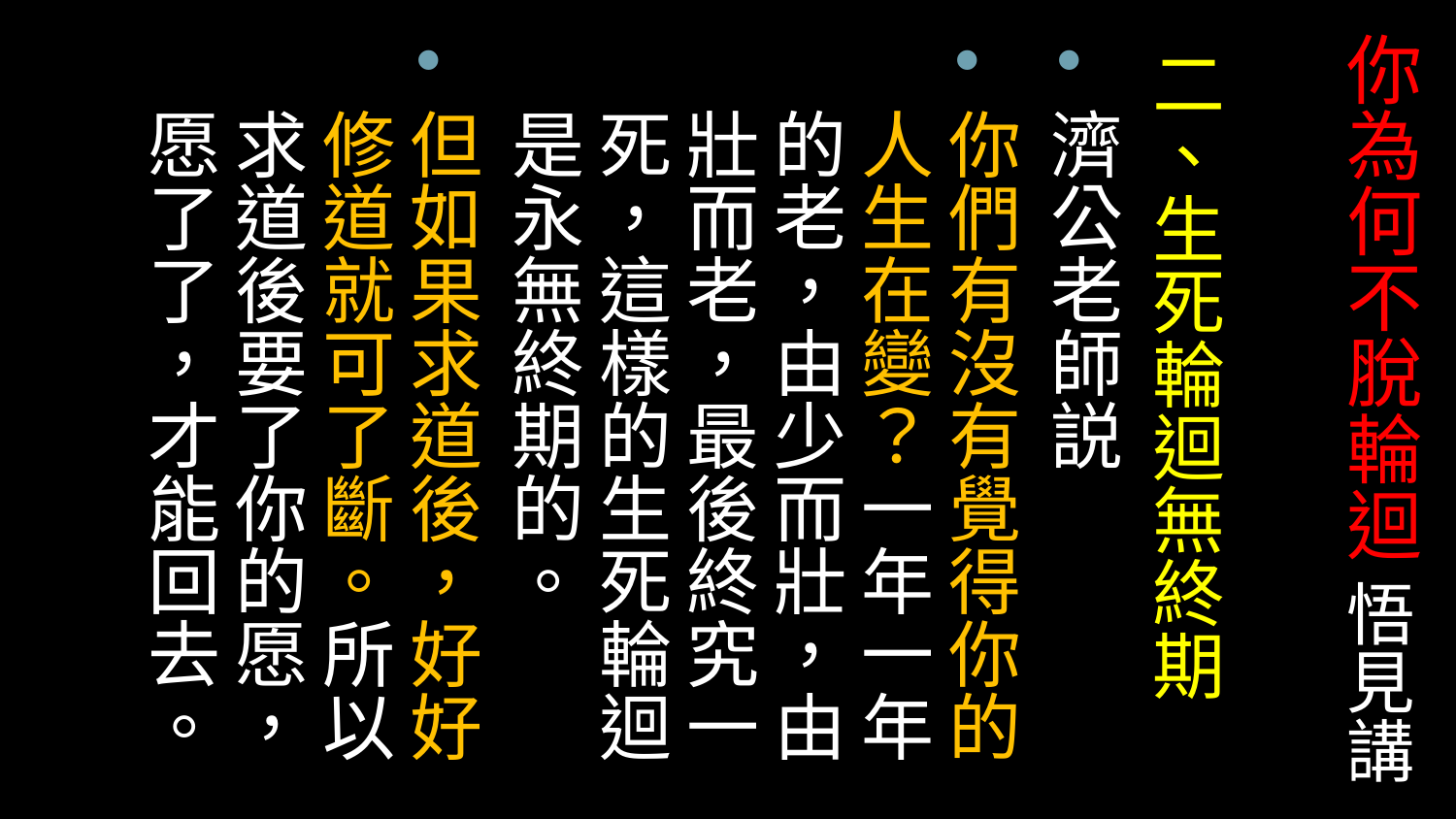

# 你為何不脫輪迴 悟見講
二、生死輪迴無終期
濟公老師説
你們有沒有覺得你的人生在變？一年一年的老，由少而壯，由壯而老，最後終究一死，這樣的生死輪迴是永無終期的。
但如果求道後，好好修道就可了斷。所以求道後要了你的愿，愿了了，才能回去。